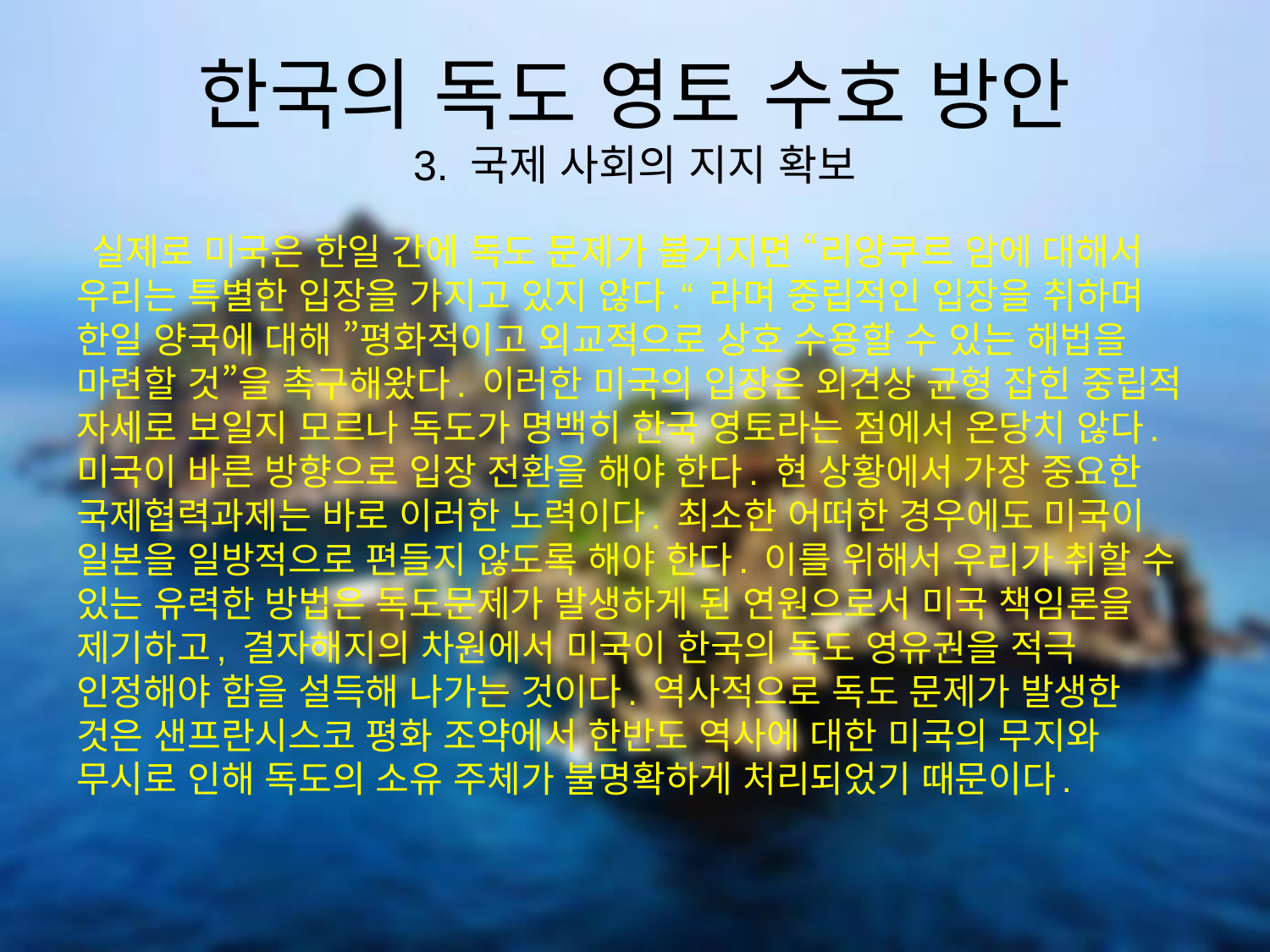

# 한국의 독도 영토 수호 방안 3. 국제 사회의 지지 확보
 실제로 미국은 한일 간에 독도 문제가 불거지면 “리앙쿠르 암에 대해서 우리는 특별한 입장을 가지고 있지 않다.“ 라며 중립적인 입장을 취하며 한일 양국에 대해 ”평화적이고 외교적으로 상호 수용할 수 있는 해법을 마련할 것”을 촉구해왔다. 이러한 미국의 입장은 외견상 균형 잡힌 중립적 자세로 보일지 모르나 독도가 명백히 한국 영토라는 점에서 온당치 않다. 미국이 바른 방향으로 입장 전환을 해야 한다. 현 상황에서 가장 중요한 국제협력과제는 바로 이러한 노력이다. 최소한 어떠한 경우에도 미국이 일본을 일방적으로 편들지 않도록 해야 한다. 이를 위해서 우리가 취할 수 있는 유력한 방법은 독도문제가 발생하게 된 연원으로서 미국 책임론을 제기하고, 결자해지의 차원에서 미국이 한국의 독도 영유권을 적극 인정해야 함을 설득해 나가는 것이다. 역사적으로 독도 문제가 발생한 것은 샌프란시스코 평화 조약에서 한반도 역사에 대한 미국의 무지와 무시로 인해 독도의 소유 주체가 불명확하게 처리되었기 때문이다.